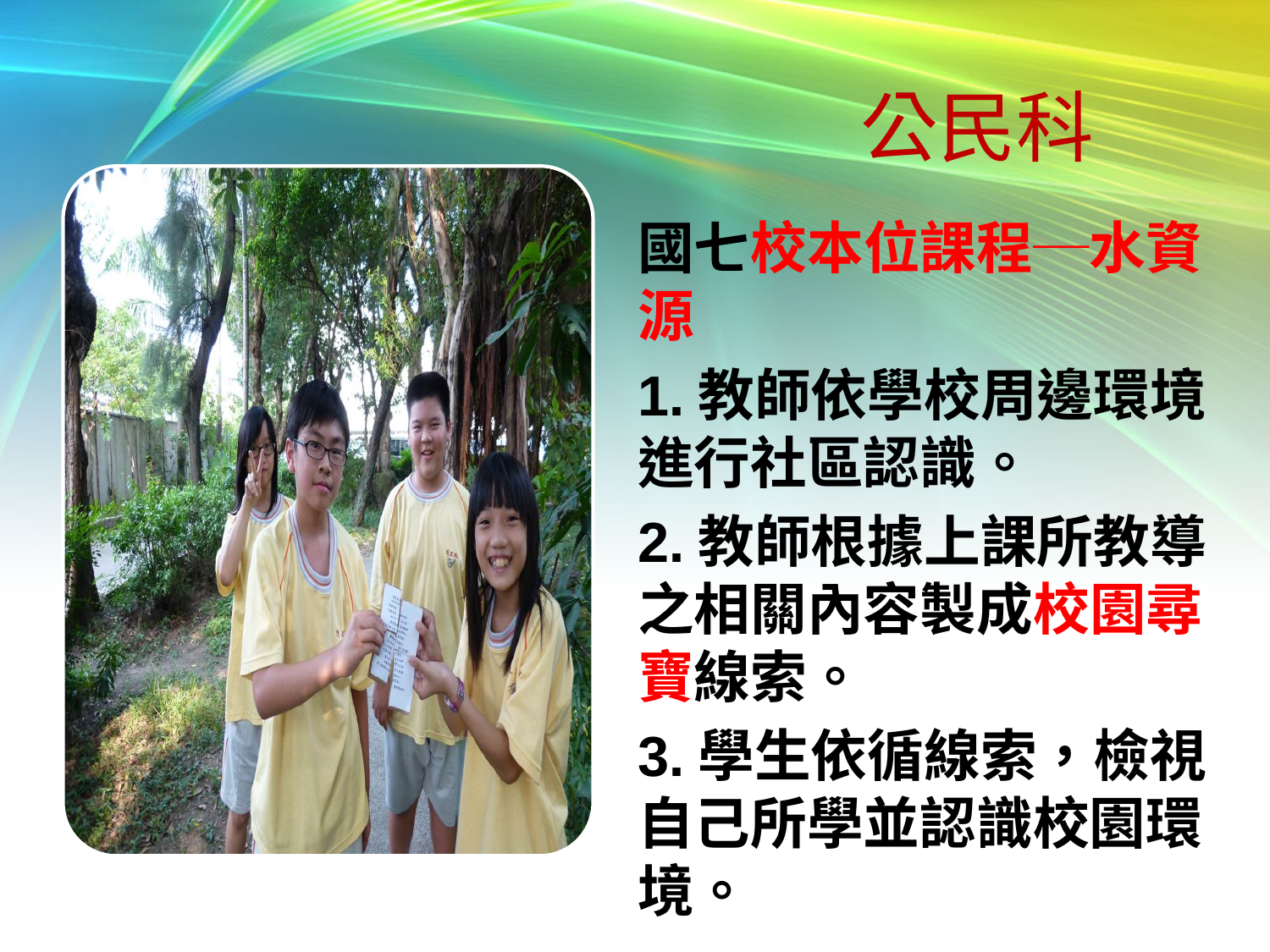

# 公民科

國七校本位課程─水資源
1.教師依學校周邊環境進行社區認識。
2.教師根據上課所教導之相關內容製成校園尋寶線索。
3.學生依循線索，檢視自己所學並認識校園環境。